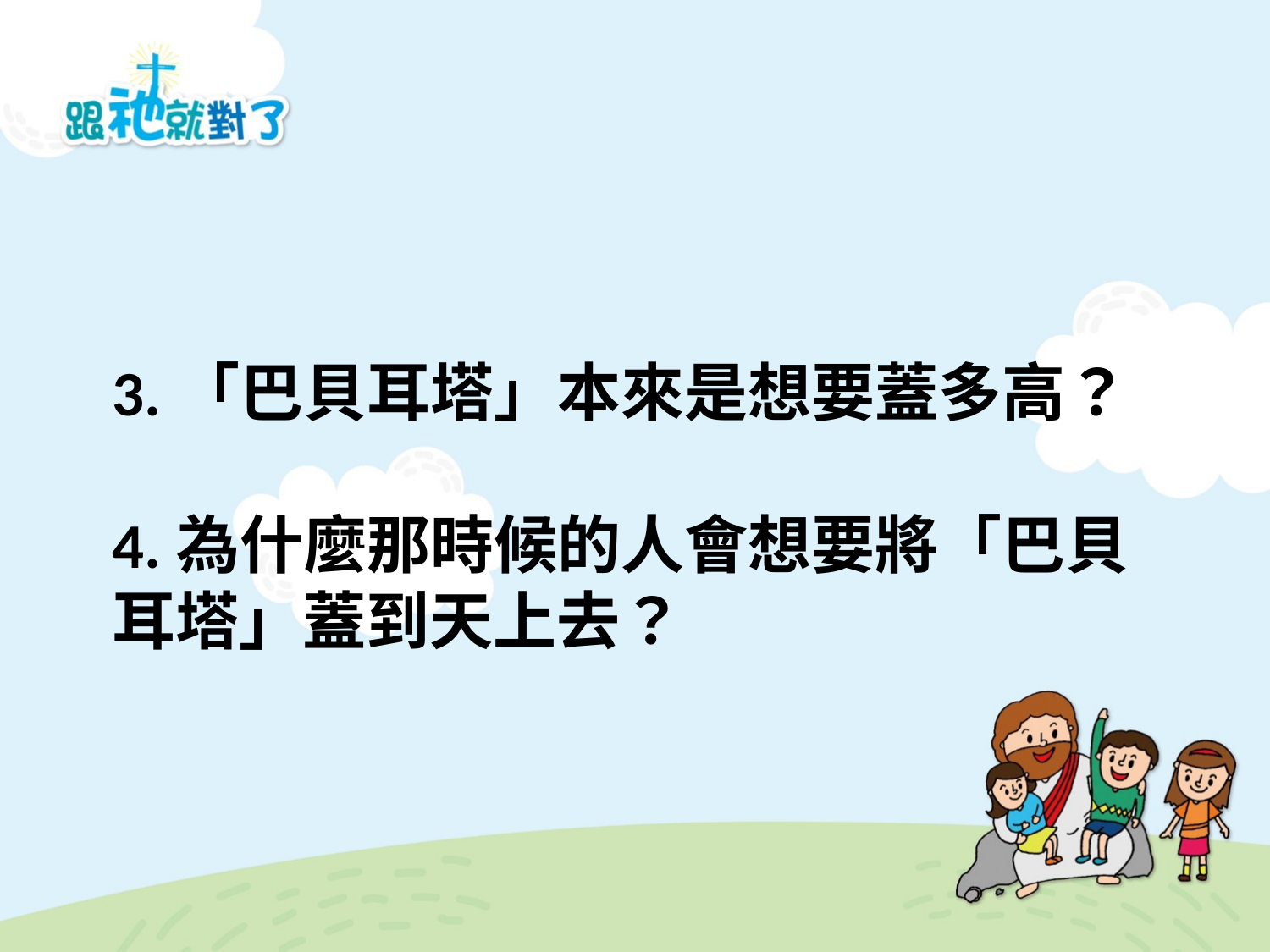

3.「巴貝耳塔」本來是想要蓋多高？

4.為什麼那時候的人會想要將「巴貝耳塔」蓋到天上去？